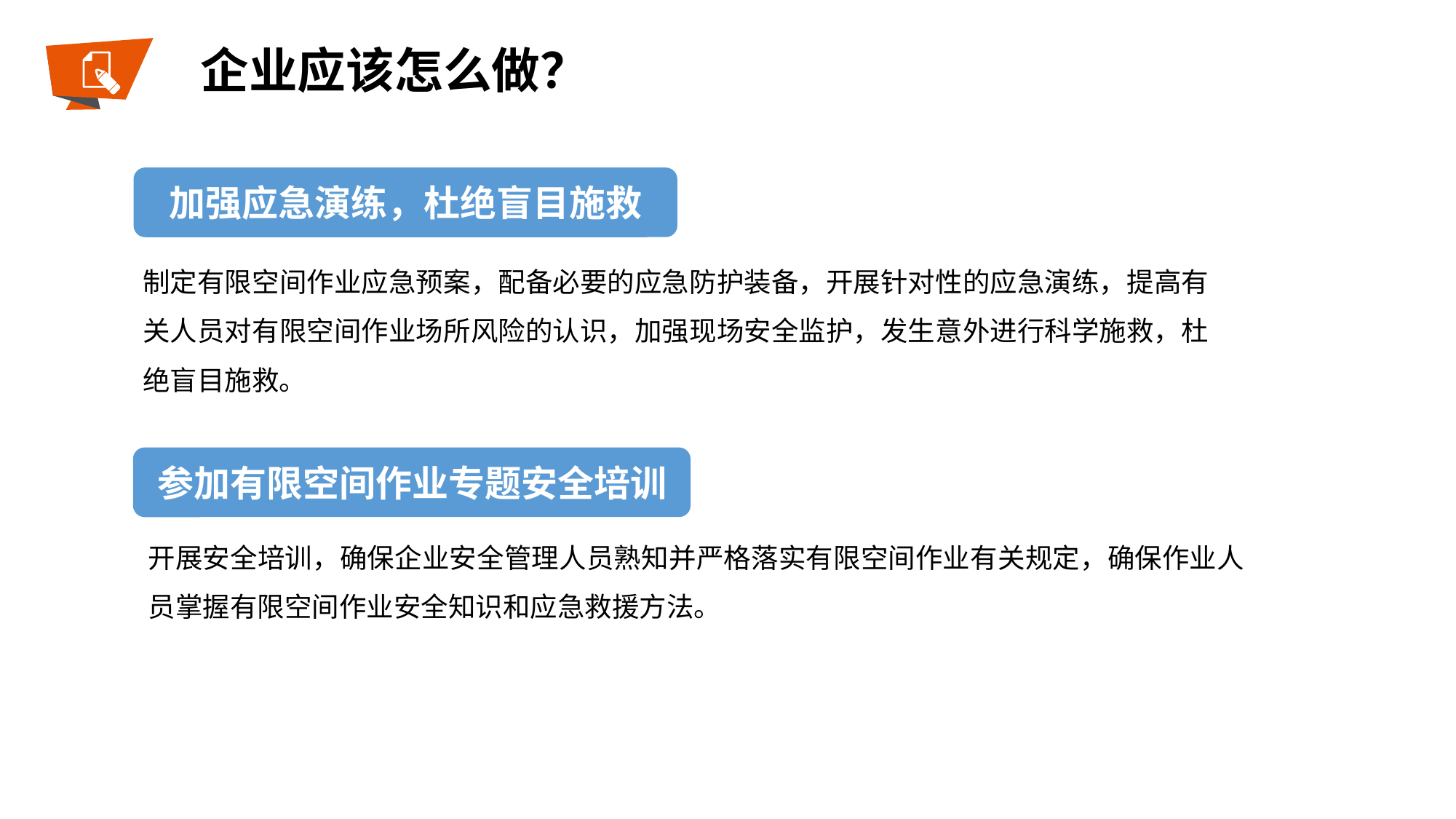

企业应该怎么做？

加强应急演练，杜绝盲目施救
制定有限空间作业应急预案，配备必要的应急防护装备，开展针对性的应急演练，提高有关人员对有限空间作业场所风险的认识，加强现场安全监护，发生意外进行科学施救，杜绝盲目施救。
参加有限空间作业专题安全培训
开展安全培训，确保企业安全管理人员熟知并严格落实有限空间作业有关规定，确保作业人员掌握有限空间作业安全知识和应急救援方法。